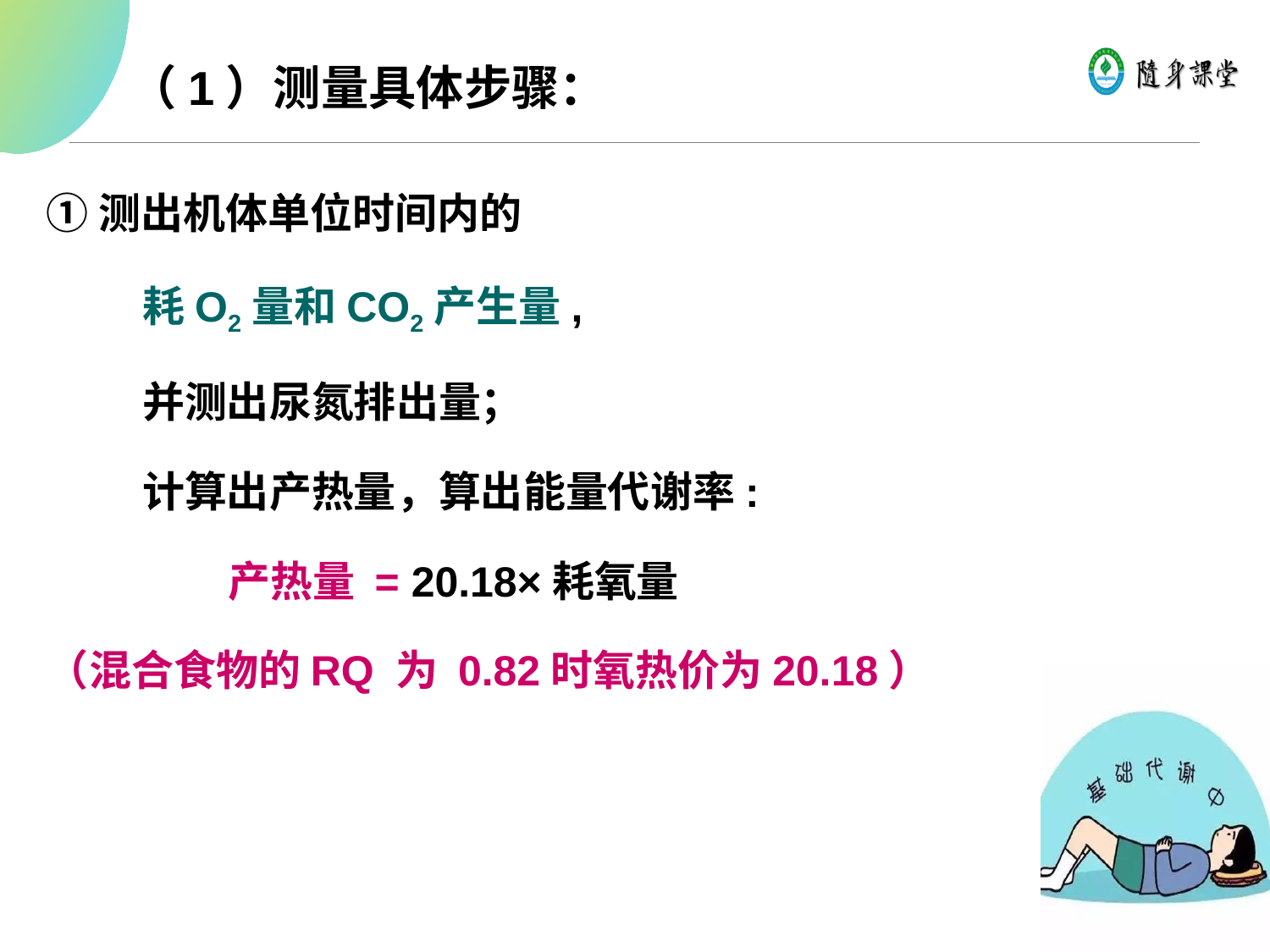

（1）测量具体步骤：
①测出机体单位时间内的
         耗O2量和CO2产生量,
         并测出尿氮排出量；
         计算出产热量，算出能量代谢率:
                  产热量 = 20.18×耗氧量
（混合食物的RQ 为 0.82时氧热价为20.18）